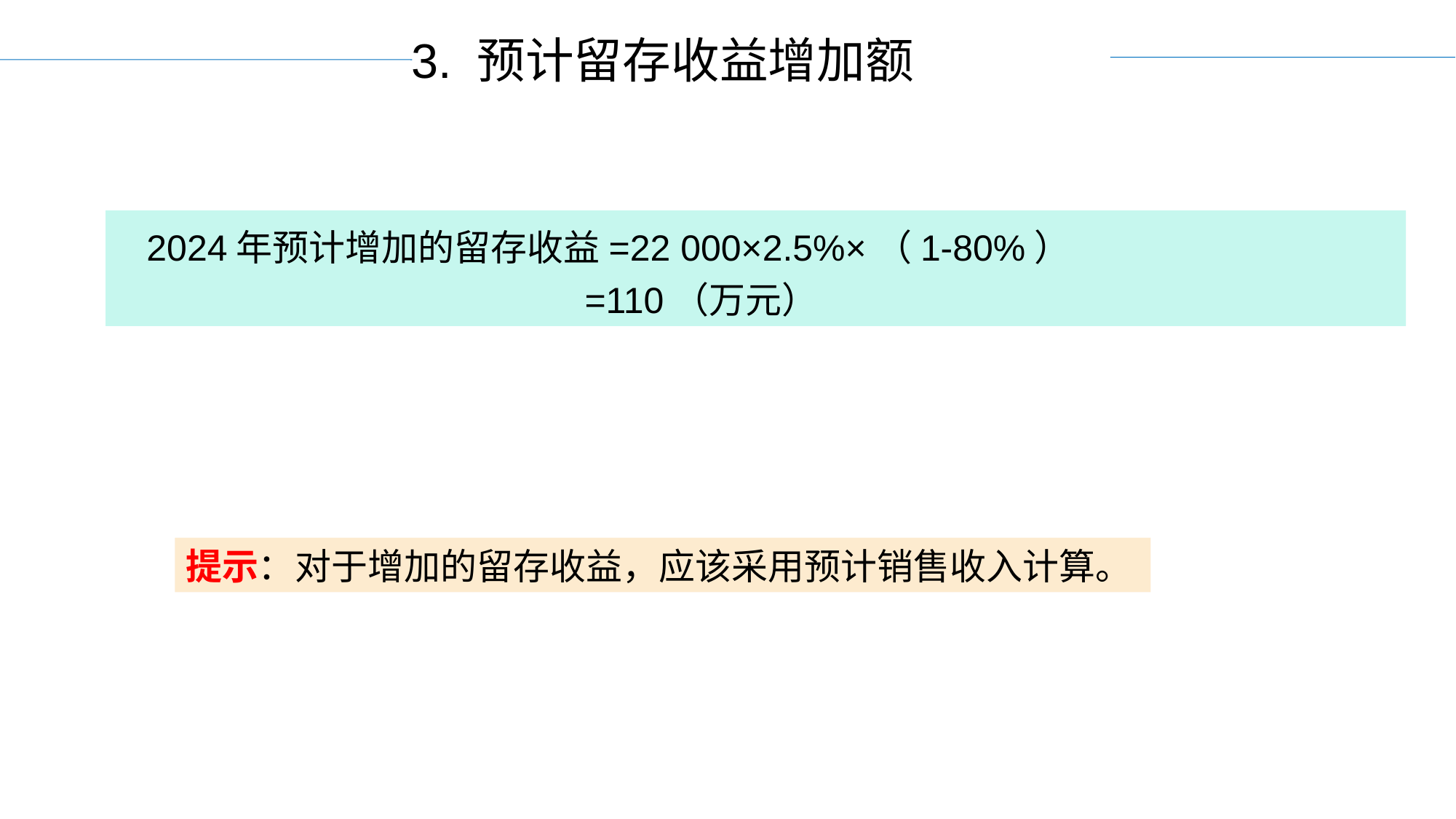

3. 预计留存收益增加额

2024年预计增加的留存收益=22 000×2.5%×（1-80%）
                                           =110（万元）
提示：对于增加的留存收益，应该采用预计销售收入计算。
21